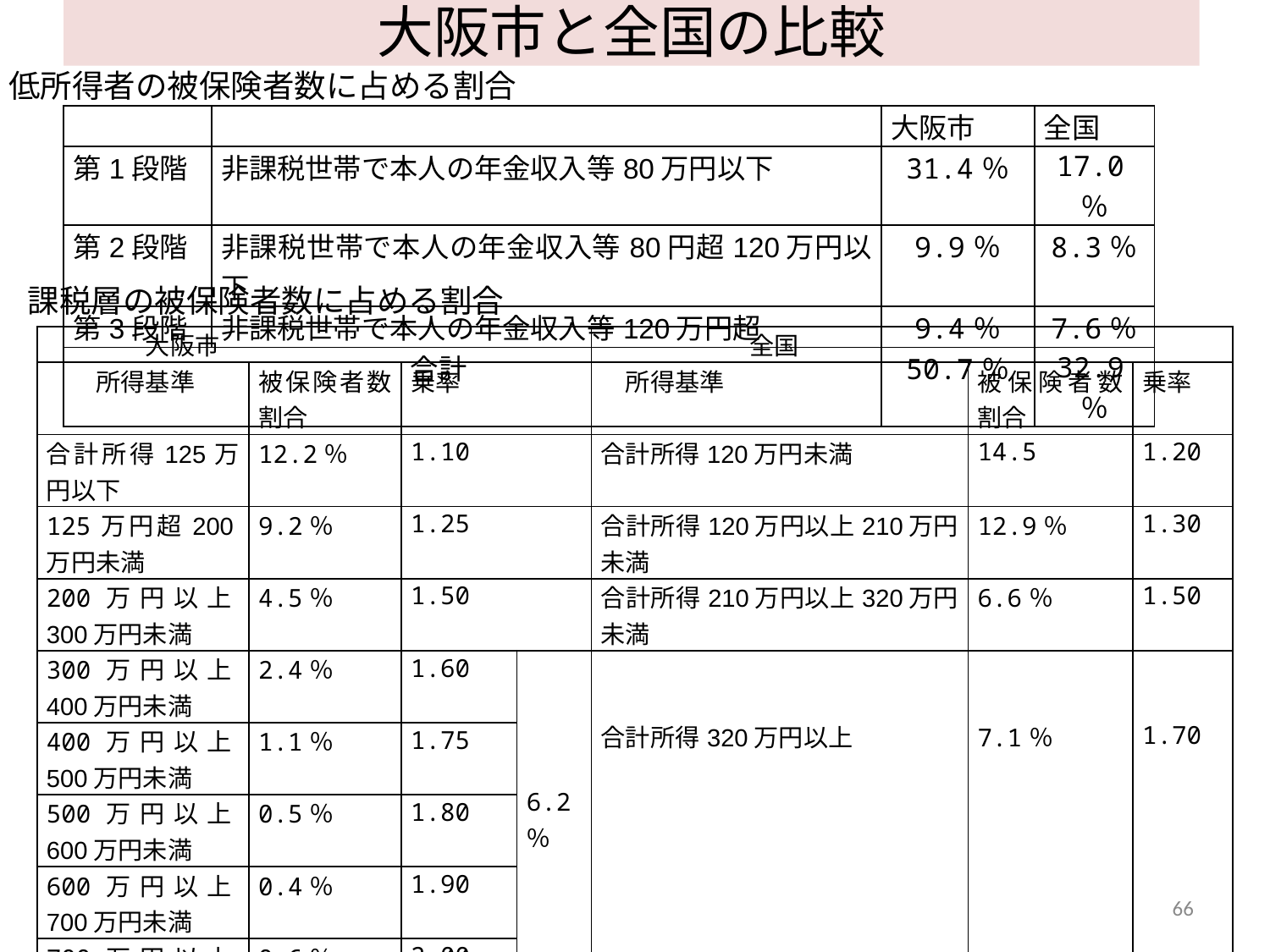

# 大阪市と全国の比較
低所得者の被保険者数に占める割合
|  |  | 大阪市 | 全国 |
| --- | --- | --- | --- |
| 第1段階 | 非課税世帯で本人の年金収入等80万円以下 | 31.4％ | 17.0％ |
| 第2段階 | 非課税世帯で本人の年金収入等80円超120万円以下 | 9.9％ | 8.3％ |
| 第3段階 | 非課税世帯で本人の年金収入等120万円超 | 9.4％ | 7.6％ |
| 合計 |  | 50.7％ | 32.9％ |
課税層の被保険者数に占める割合
| 大阪市 |  |  |  | 全国 |  |  |
| --- | --- | --- | --- | --- | --- | --- |
| 所得基準 | 被保険者数割合 | 乗率 |  | 所得基準 | 被保険者数割合 | 乗率 |
| 合計所得125万円以下 | 12.2％ | 1.10 |  | 合計所得120万円未満 | 14.5 | 1.20 |
| 125万円超200万円未満 | 9.2％ | 1.25 |  | 合計所得120万円以上210万円未満 | 12.9％ | 1.30 |
| 200万円以上300万円未満 | 4.5％ | 1.50 |  | 合計所得210万円以上320万円未満 | 6.6％ | 1.50 |
| 300万円以上400万円未満 | 2.4％ | 1.60 | 6.2％ | 合計所得320万円以上 | 7.1％ | 1.70 |
| 400万円以上500万円未満 | 1.1％ | 1.75 |  |  |  |  |
| 500万円以上600万円未満 | 0.5％ | 1.80 |  |  |  |  |
| 600万円以上700万円未満 | 0.4％ | 1.90 |  |  |  |  |
| 700万円以上1000万円未満 | 0.6％ | 2.00 |  |  |  |  |
| 1000万円以上 | 1.2% | 2.30 |  |  |  |  |
| 合計 | 32.2％ |  |  | 合計 | 41.1％ |  |
66